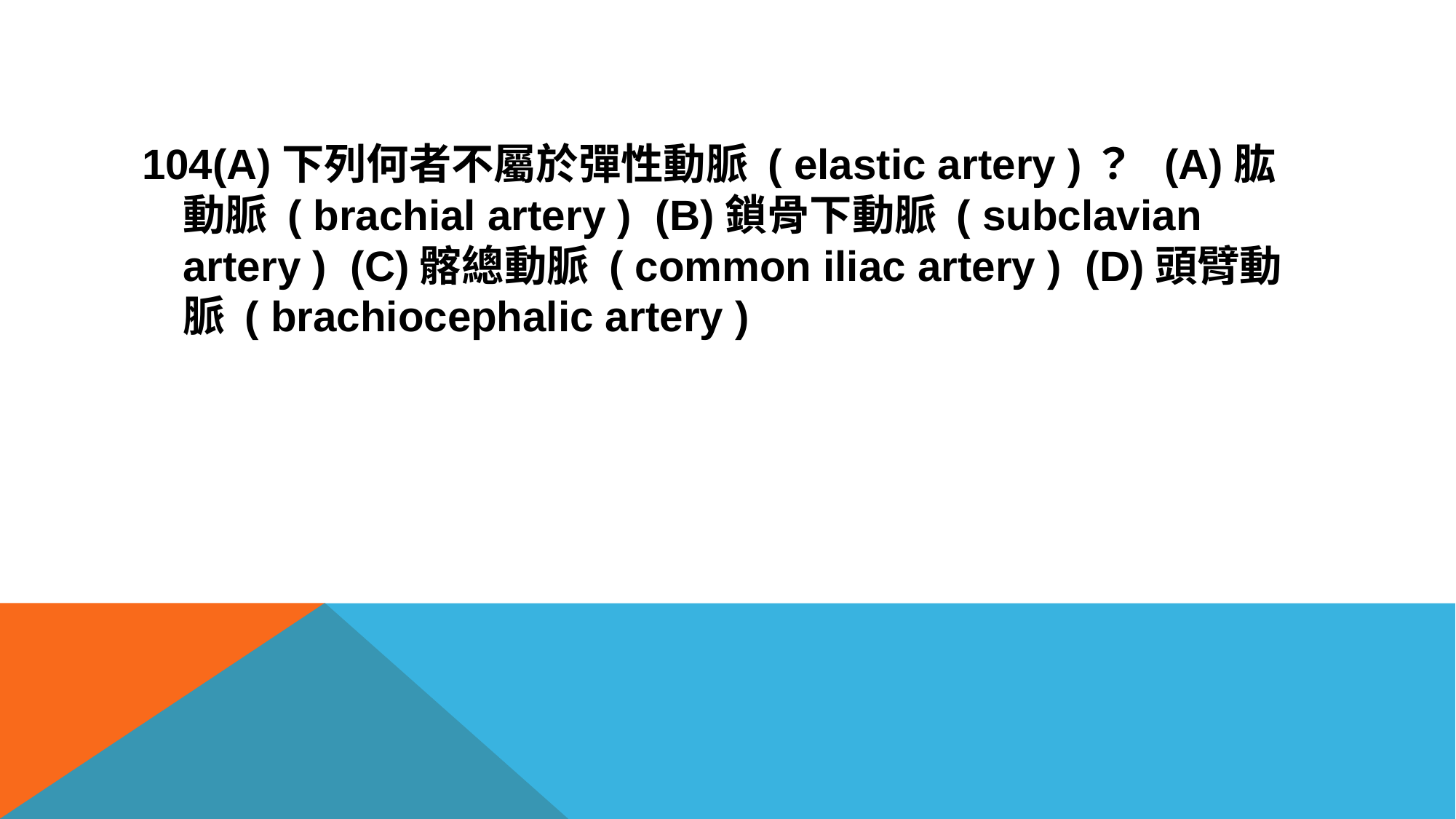

#
104(A)下列何者不屬於彈性動脈 ( elastic artery )？  (A)肱動脈 ( brachial artery )  (B)鎖骨下動脈 ( subclavian artery )  (C)髂總動脈 ( common iliac artery )  (D)頭臂動脈 ( brachiocephalic artery )